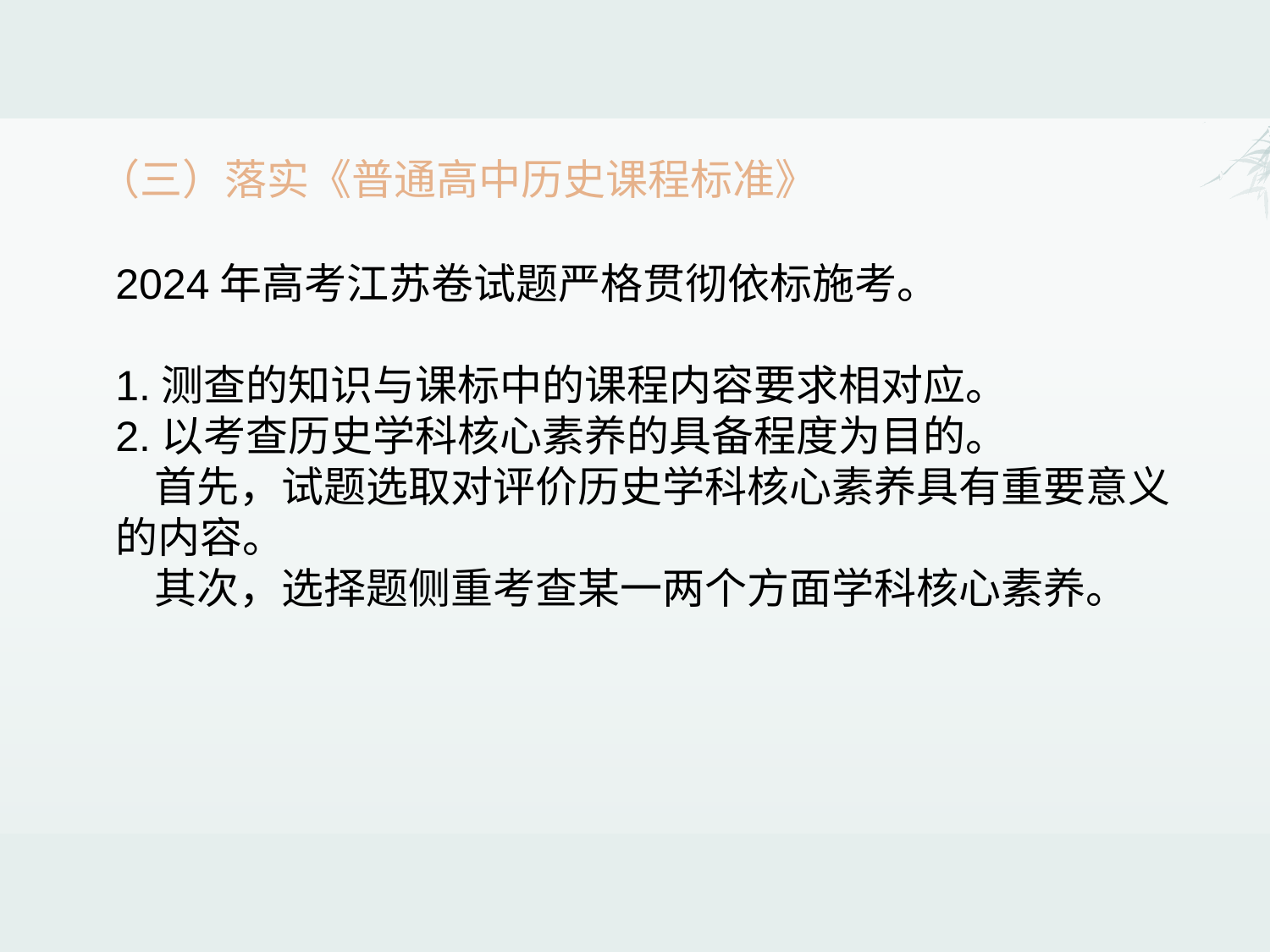

（三）落实《普通高中历史课程标准》
2024年高考江苏卷试题严格贯彻依标施考。

1.测查的知识与课标中的课程内容要求相对应。
2.以考查历史学科核心素养的具备程度为目的。
   首先，试题选取对评价历史学科核心素养具有重要意义的内容。
   其次，选择题侧重考查某一两个方面学科核心素养。